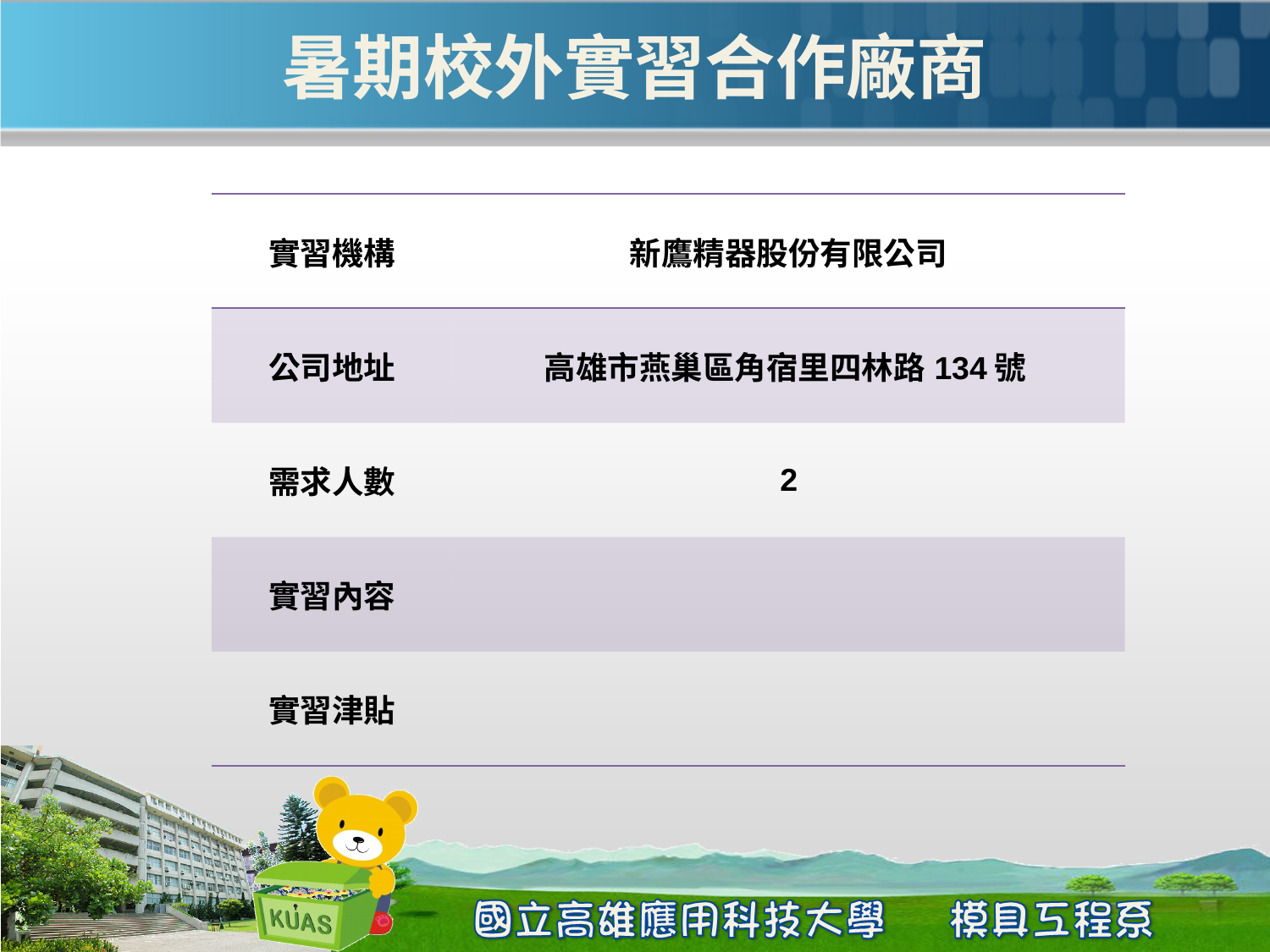

# 暑期校外實習合作廠商
| 實習機構 | 新鷹精器股份有限公司 |
| --- | --- |
| 公司地址 | 高雄市燕巢區角宿里四林路134號 |
| 需求人數 | 2 |
| 實習內容 |  |
| 實習津貼 |  |